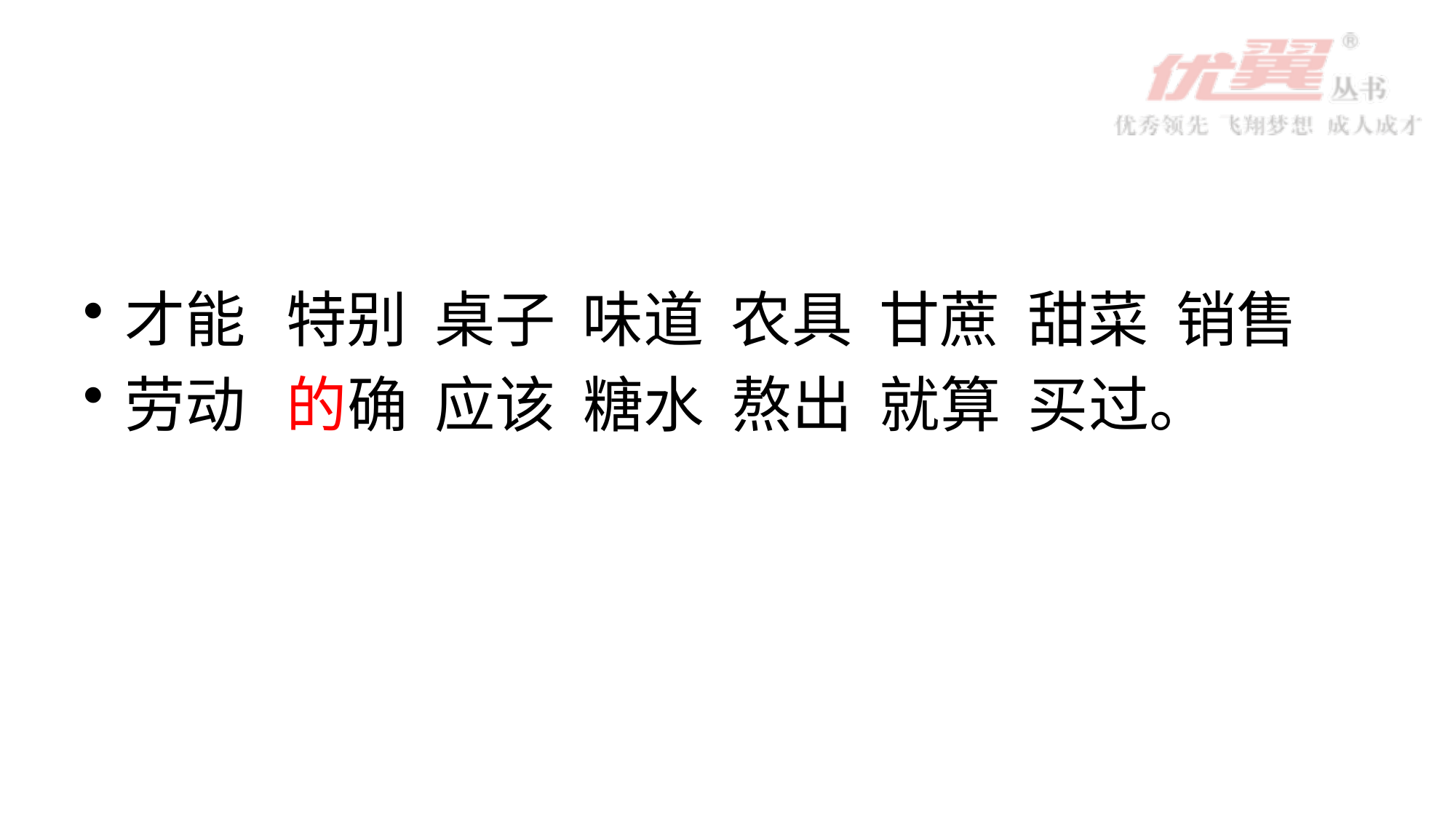

#

才能   特别  桌子  味道  农具  甘蔗  甜菜  销售
劳动   的确  应该  糖水  熬出  就算  买过。